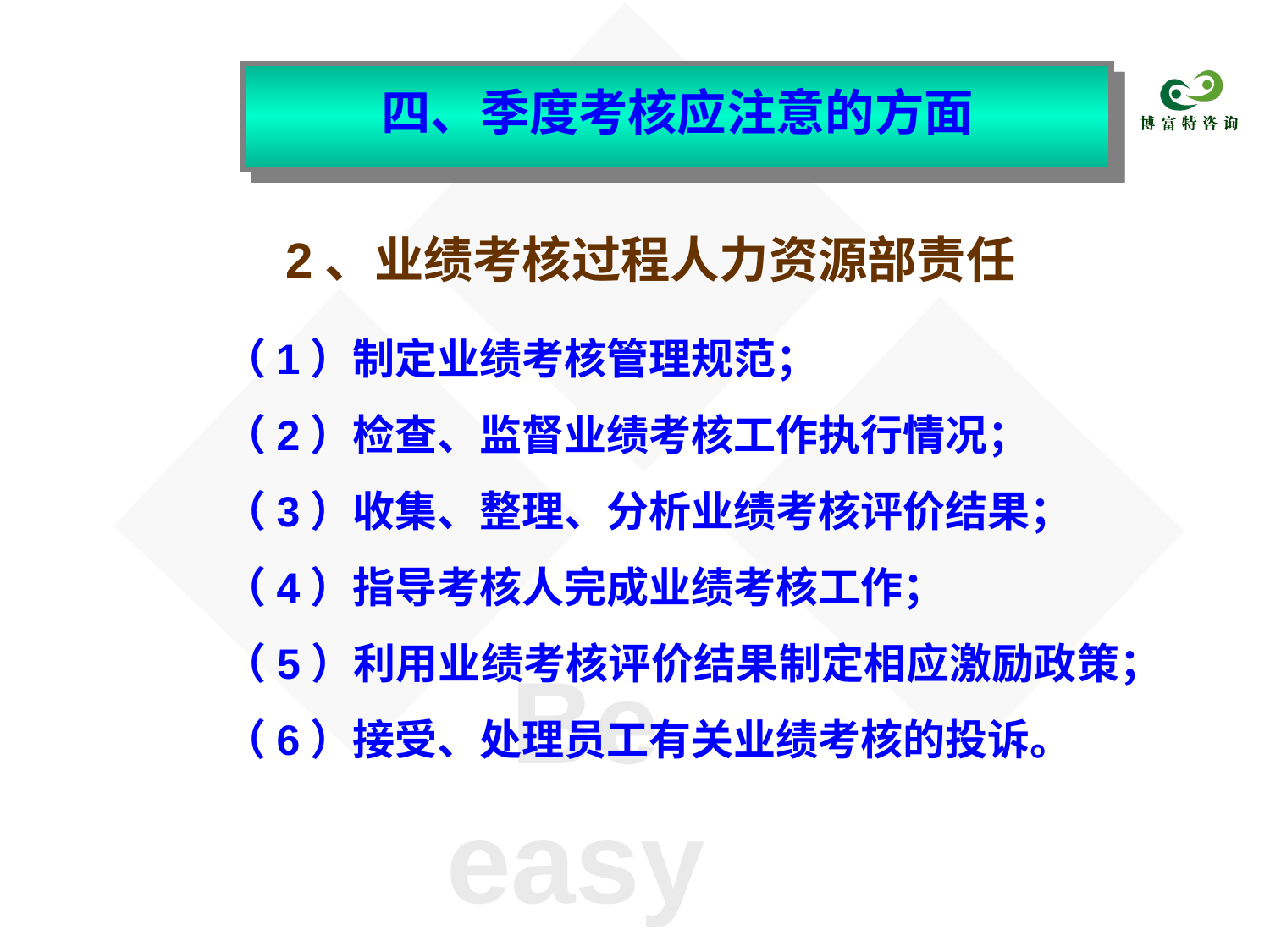

四、季度考核应注意的方面
2、业绩考核过程人力资源部责任
（1）制定业绩考核管理规范；
（2）检查、监督业绩考核工作执行情况；
（3）收集、整理、分析业绩考核评价结果；
（4）指导考核人完成业绩考核工作；
（5）利用业绩考核评价结果制定相应激励政策；
（6）接受、处理员工有关业绩考核的投诉。